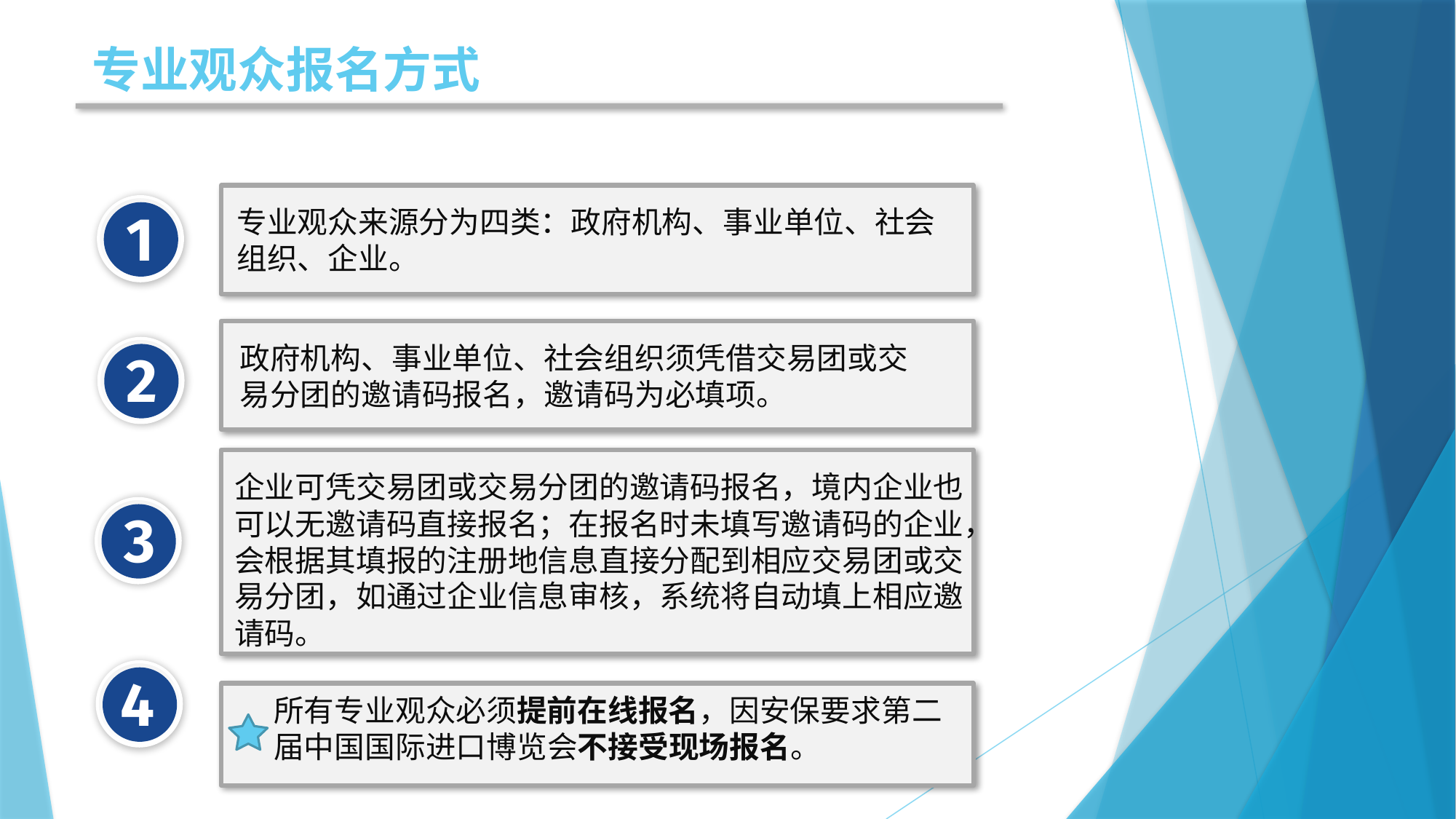

专业观众报名方式

1

专业观众来源分为四类：政府机构、事业单位、社会组织、企业。

政府机构、事业单位、社会组织须凭借交易团或交易分团的邀请码报名，邀请码为必填项。
2

企业可凭交易团或交易分团的邀请码报名，境内企业也可以无邀请码直接报名；在报名时未填写邀请码的企业，会根据其填报的注册地信息直接分配到相应交易团或交易分团，如通过企业信息审核，系统将自动填上相应邀请码。
3

4

所有专业观众必须提前在线报名，因安保要求第二届中国国际进口博览会不接受现场报名。